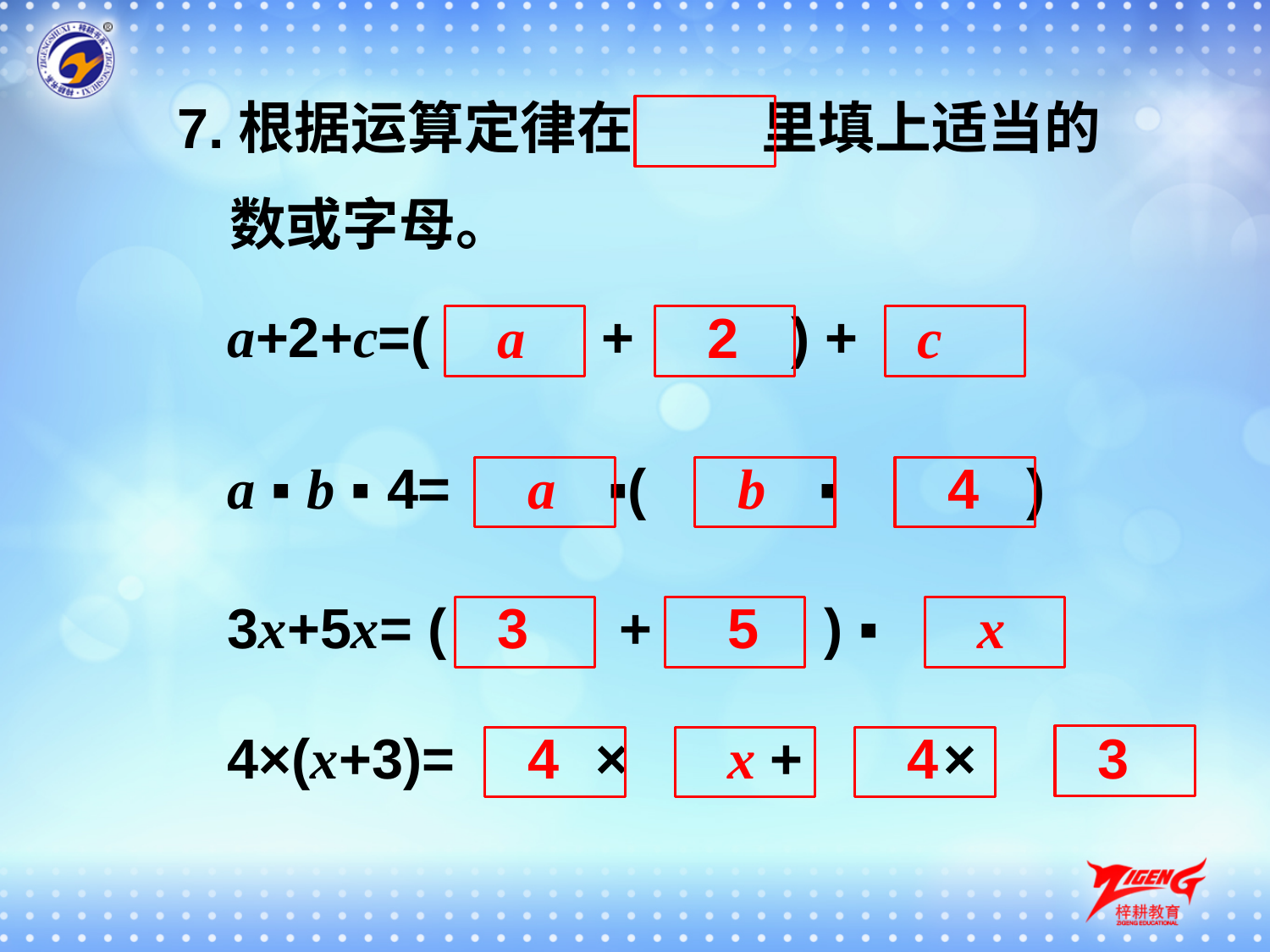

7.根据运算定律在          里填上适当的
   数或字母。

a+2+c=(           +          ) +
a
2
c

a ▪ b ▪ 4=          ▪(           ▪            )
a
b
4

3x+5x= (           +           ) ▪
3
5
x

4×(x+3)=         ×         +         ×
4
x
4
3